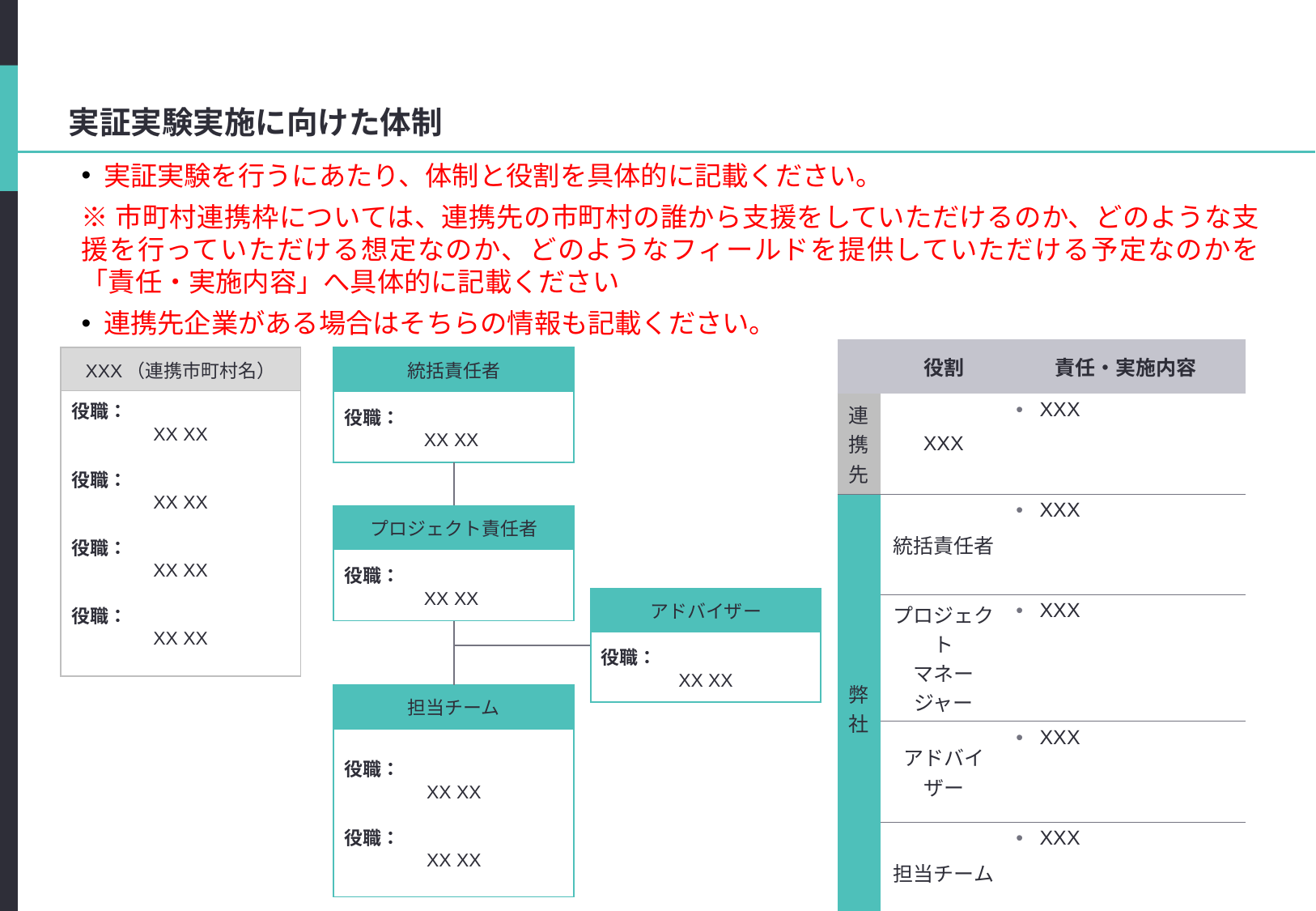

#

実証実験実施に向けた体制
実証実験を行うにあたり、体制と役割を具体的に記載ください。
※市町村連携枠については、連携先の市町村の誰から支援をしていただけるのか、どのような支援を行っていただける想定なのか、どのようなフィールドを提供していただける予定なのかを「責任・実施内容」へ具体的に記載ください
連携先企業がある場合はそちらの情報も記載ください。

|  | 役割 | 責任・実施内容 |
| --- | --- | --- |
| 連携先 | XXX | XXX |
| 弊社 | 統括責任者 | XXX |
|  | プロジェクト マネージャー | XXX |
|  | アドバイザー | XXX |
|  | 担当チーム | XXX |
| XXX（連携市町村名） |
| --- |
| 役職： XX XX 役職： XX XX 役職： XX XX 役職： XX XX |
| 統括責任者 |
| --- |
| 役職： XX XX |
| プロジェクト責任者 |
| --- |
| 役職： XX XX |
| アドバイザー |
| --- |
| 役職： XX XX |
| 担当チーム |
| --- |
| 役職： XX XX 役職： XX XX |